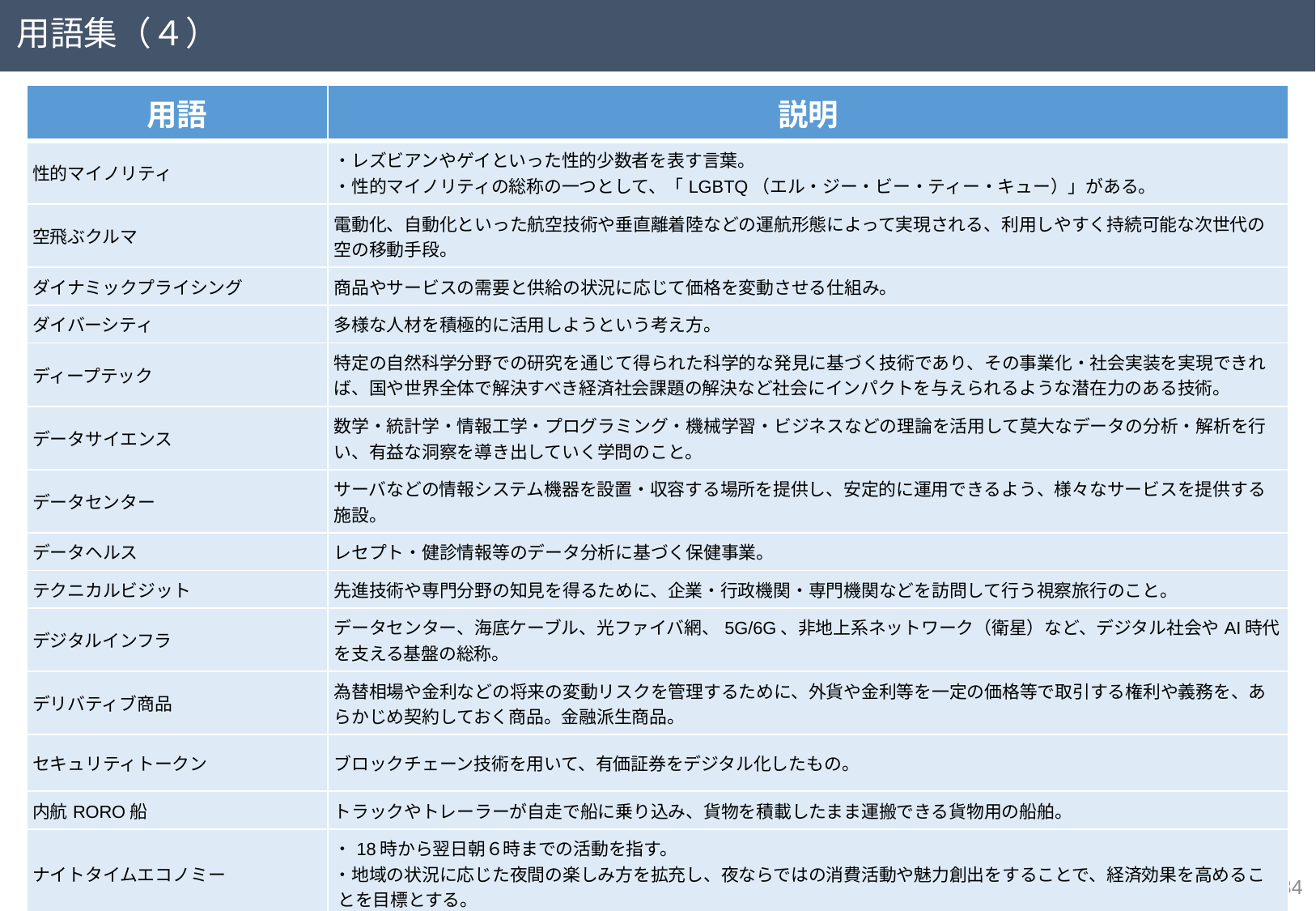

用語集（４）
| 用語 | 説明 |
| --- | --- |
| 性的マイノリティ | ・レズビアンやゲイといった性的少数者を表す言葉。 ・性的マイノリティの総称の一つとして、「LGBTQ（エル・ジー・ビー・ティー・キュー）」がある。 |
| 空飛ぶクルマ | 電動化、自動化といった航空技術や垂直離着陸などの運航形態によって実現される、利用しやすく持続可能な次世代の空の移動手段。 |
| ダイナミックプライシング | 商品やサービスの需要と供給の状況に応じて価格を変動させる仕組み。 |
| ダイバーシティ | 多様な人材を積極的に活用しようという考え方。 |
| ディープテック | 特定の自然科学分野での研究を通じて得られた科学的な発見に基づく技術であり、その事業化・社会実装を実現できれば、国や世界全体で解決すべき経済社会課題の解決など社会にインパクトを与えられるような潜在力のある技術。 |
| データサイエンス | 数学・統計学・情報工学・プログラミング・機械学習・ビジネスなどの理論を活用して莫大なデータの分析・解析を行い、有益な洞察を導き出していく学問のこと。 |
| データセンター | サーバなどの情報システム機器を設置・収容する場所を提供し、安定的に運用できるよう、様々なサービスを提供する施設。 |
| データヘルス | レセプト・健診情報等のデータ分析に基づく保健事業。 |
| テクニカルビジット | 先進技術や専門分野の知見を得るために、企業・行政機関・専門機関などを訪問して行う視察旅行のこと。 |
| デジタルインフラ | データセンター、海底ケーブル、光ファイバ網、5G/6G、非地上系ネットワーク（衛星）など、デジタル社会やAI時代を支える基盤の総称。 |
| デリバティブ商品 | 為替相場や金利などの将来の変動リスクを管理するために、外貨や金利等を一定の価格等で取引する権利や義務を、あらかじめ契約しておく商品。金融派生商品。 |
| セキュリティトークン | ブロックチェーン技術を用いて、有価証券をデジタル化したもの。 |
| 内航RORO船 | トラックやトレーラーが自走で船に乗り込み、貨物を積載したまま運搬できる貨物用の船舶。 |
| ナイトタイムエコノミー | ・18時から翌日朝６時までの活動を指す。 ・地域の状況に応じた夜間の楽しみ方を拡充し、夜ならではの消費活動や魅力創出をすることで、経済効果を高めるこ とを目標とする。 |
| 中之島クロス | ・再生医療をベースに今後の医療技術の進歩に即応した最先端の「未来医療」の産業化を推進する未来医療国際拠点。 ・国内外の患者への「未来医療」の提供により、国際貢献を推進。２０２４年6月に大阪・中之島に開業。 |
84